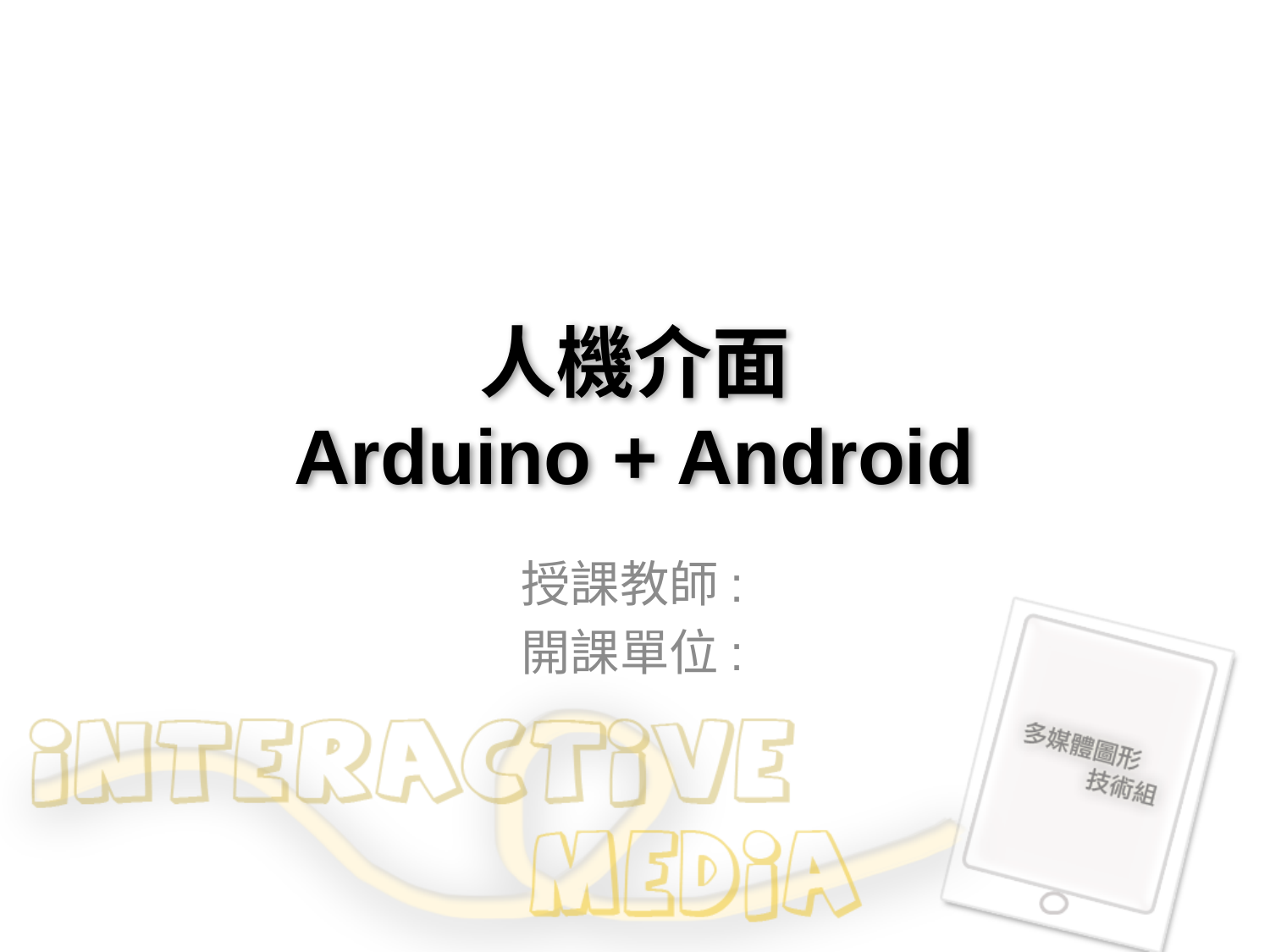

# 人機介面 Arduino + Android
授課教師:
開課單位: